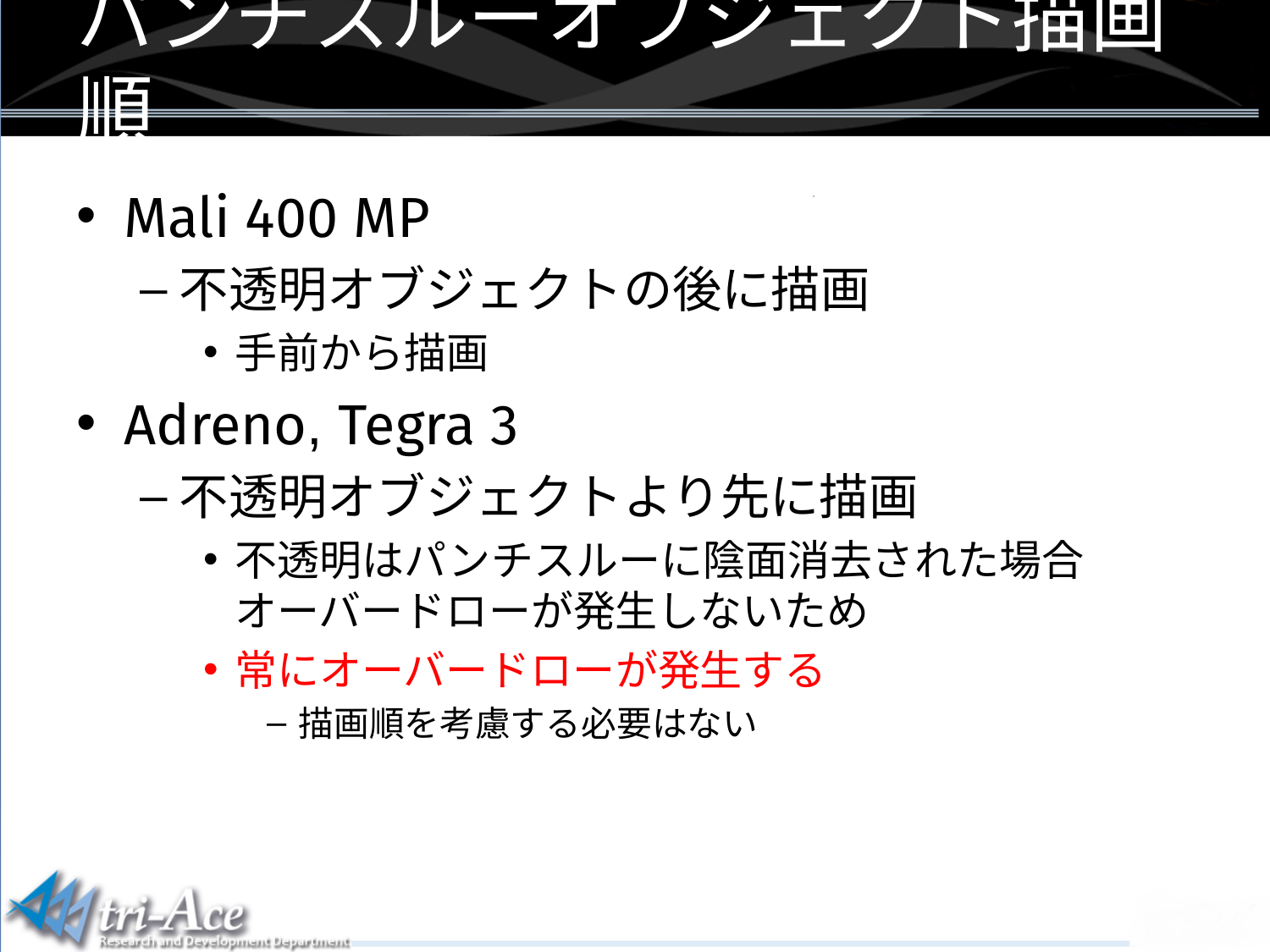

パンチスルーオブジェクト描画順
Mali 400 MP
不透明オブジェクトの後に描画
手前から描画
Adreno, Tegra 3
不透明オブジェクトより先に描画
不透明はパンチスルーに陰面消去された場合
オーバードローが発生しないため
常にオーバードローが発生する
描画順を考慮する必要はない